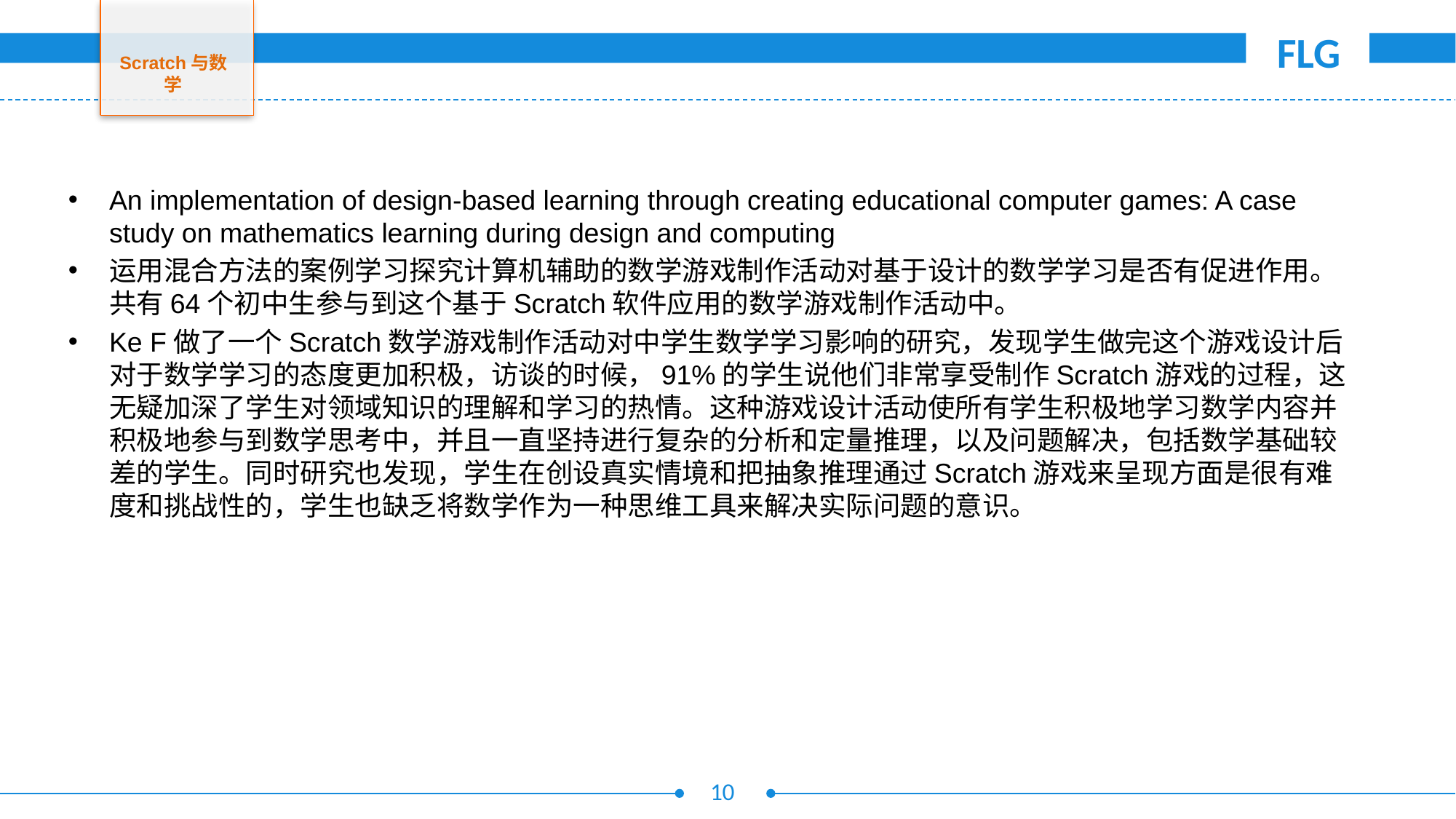

Scratch与数学
An implementation of design-based learning through creating educational computer games: A case study on mathematics learning during design and computing
运用混合方法的案例学习探究计算机辅助的数学游戏制作活动对基于设计的数学学习是否有促进作用。共有64个初中生参与到这个基于Scratch软件应用的数学游戏制作活动中。
Ke F做了一个Scratch数学游戏制作活动对中学生数学学习影响的研究，发现学生做完这个游戏设计后对于数学学习的态度更加积极，访谈的时候，91%的学生说他们非常享受制作Scratch游戏的过程，这无疑加深了学生对领域知识的理解和学习的热情。这种游戏设计活动使所有学生积极地学习数学内容并积极地参与到数学思考中，并且一直坚持进行复杂的分析和定量推理，以及问题解决，包括数学基础较差的学生。同时研究也发现，学生在创设真实情境和把抽象推理通过Scratch游戏来呈现方面是很有难度和挑战性的，学生也缺乏将数学作为一种思维工具来解决实际问题的意识。